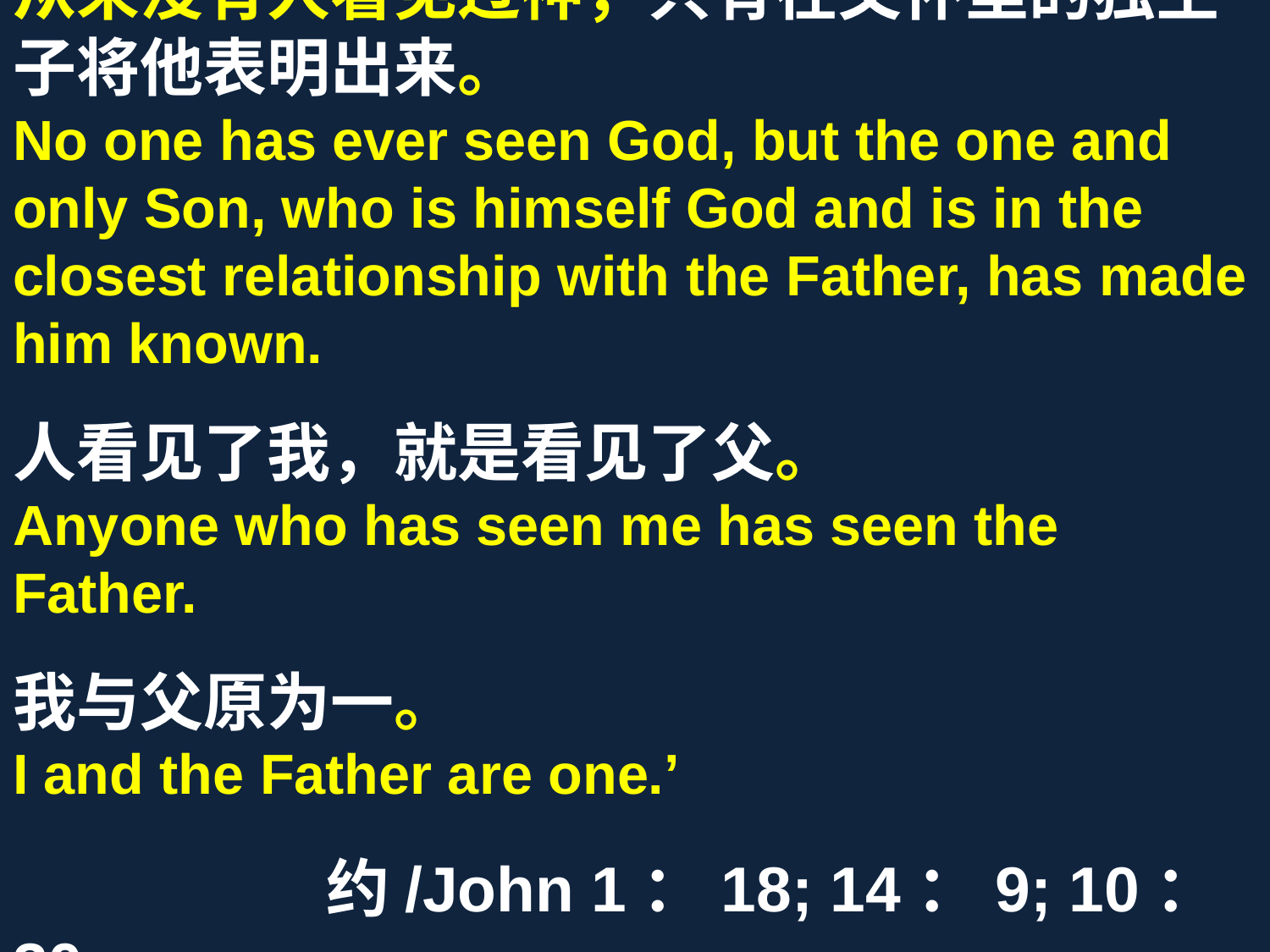

从来没有人看见过神，只有在父怀里的独生子将他表明出来。
No one has ever seen God, but the one and only Son, who is himself God and is in the closest relationship with the Father, has made him known.
人看见了我，就是看见了父。
Anyone who has seen me has seen the Father.
我与父原为一。
I and the Father are one.’
                 约/John 1：18; 14：9; 10：30